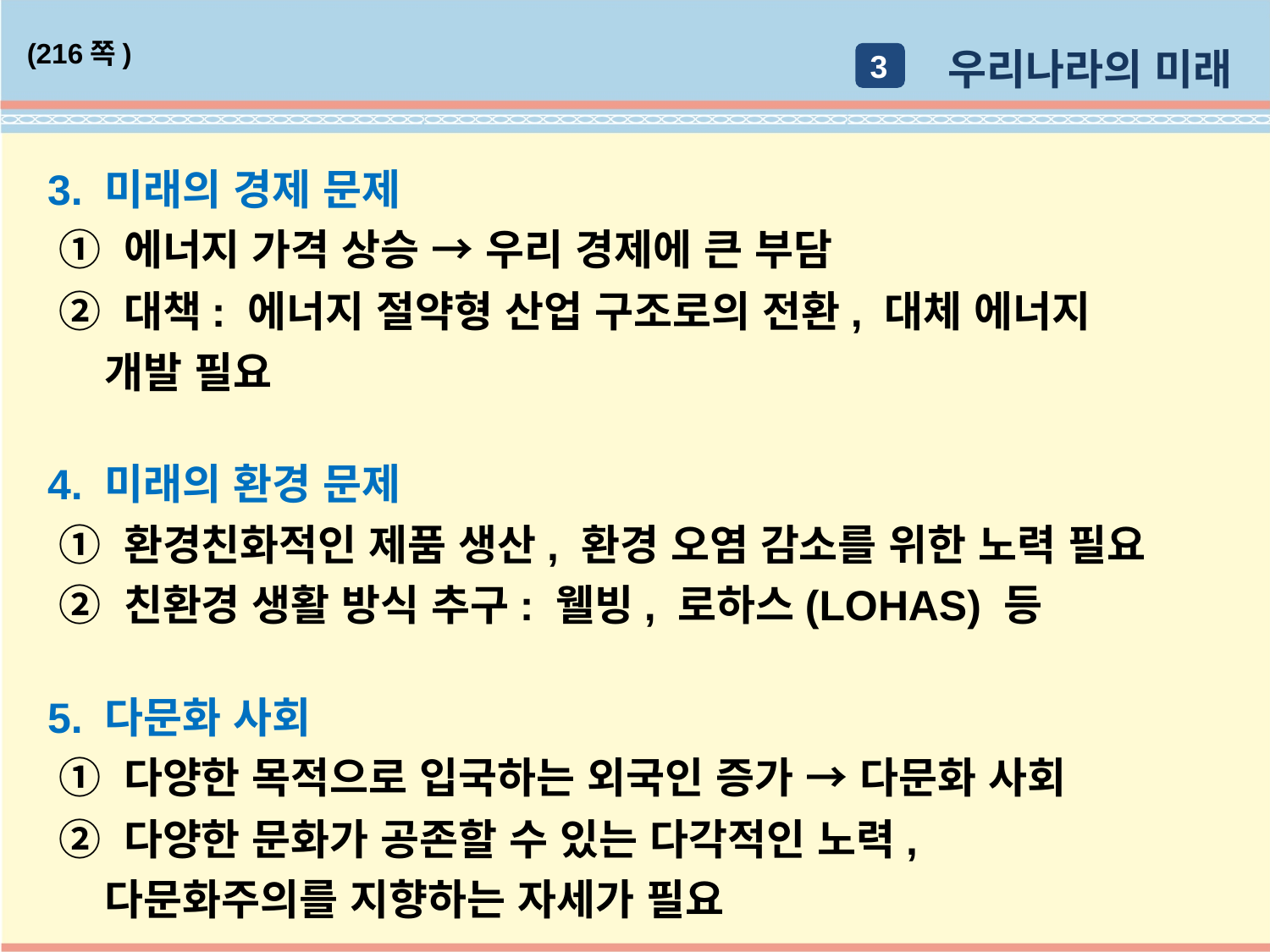

우리나라의 미래
(216쪽)
3
3. 미래의 경제 문제
 ① 에너지 가격 상승 → 우리 경제에 큰 부담
 ② 대책: 에너지 절약형 산업 구조로의 전환, 대체 에너지
    개발 필요

4. 미래의 환경 문제
 ① 환경친화적인 제품 생산, 환경 오염 감소를 위한 노력 필요
 ② 친환경 생활 방식 추구: 웰빙, 로하스(LOHAS) 등

5. 다문화 사회
 ① 다양한 목적으로 입국하는 외국인 증가 → 다문화 사회
 ② 다양한 문화가 공존할 수 있는 다각적인 노력,
    다문화주의를 지향하는 자세가 필요